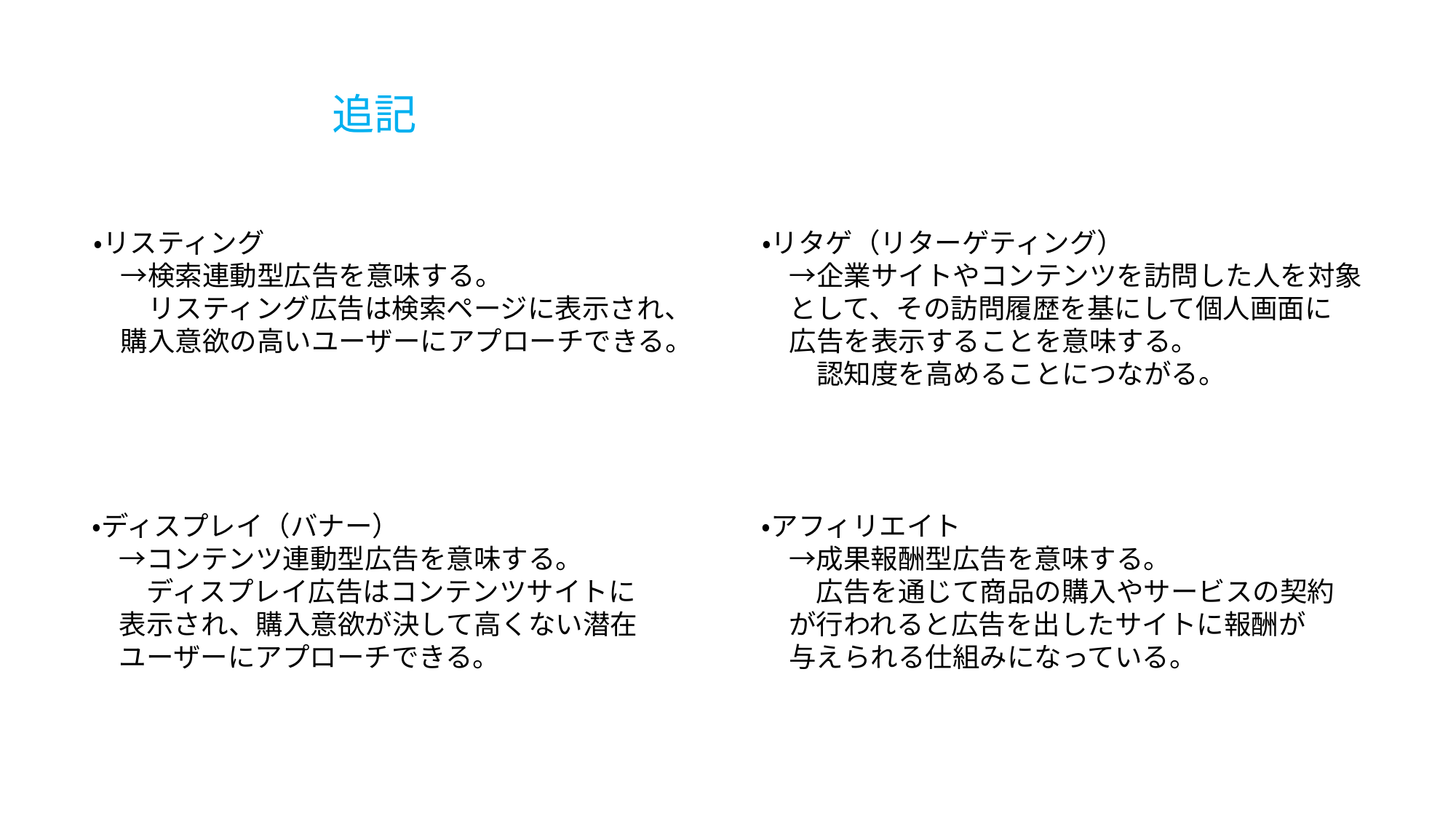

追記
・リスティング
　→検索連動型広告を意味する。
　　リスティング広告は検索ページに表示され、
　購入意欲の高いユーザーにアプローチできる。
・リタゲ（リターゲティング）
　→企業サイトやコンテンツを訪問した人を対象
　として、その訪問履歴を基にして個人画面に
　広告を表示することを意味する。
　　認知度を高めることにつながる。
・ディスプレイ（バナー）
　→コンテンツ連動型広告を意味する。
　　ディスプレイ広告はコンテンツサイトに
　表示され、購入意欲が決して高くない潜在
　ユーザーにアプローチできる。
・アフィリエイト
　→成果報酬型広告を意味する。
　　広告を通じて商品の購入やサービスの契約
　が行われると広告を出したサイトに報酬が
　与えられる仕組みになっている。